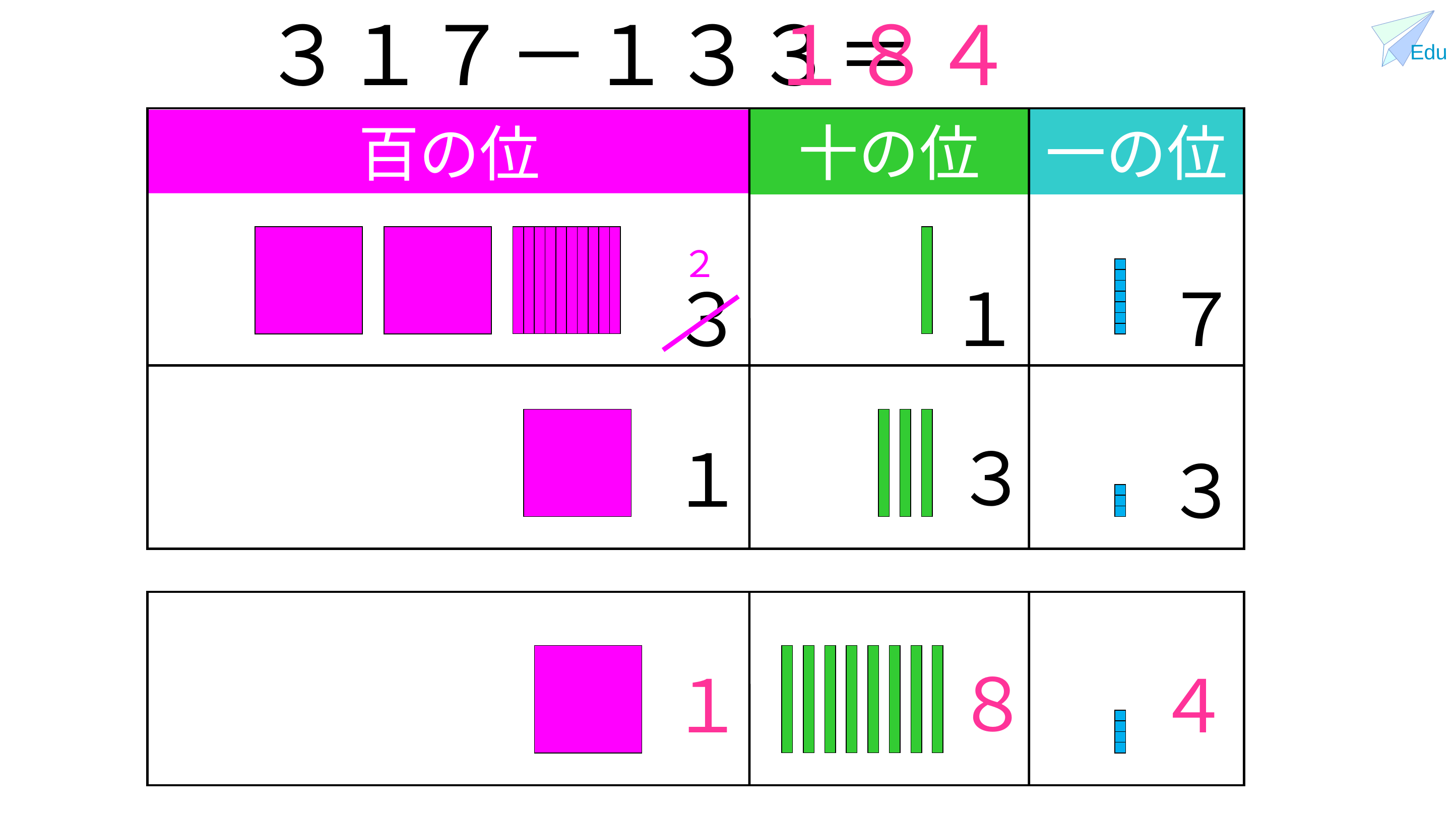

３１７－１３３＝
１８４

十の位
一の位
百の位

２

３
１
７

３
１
３

８
１
４